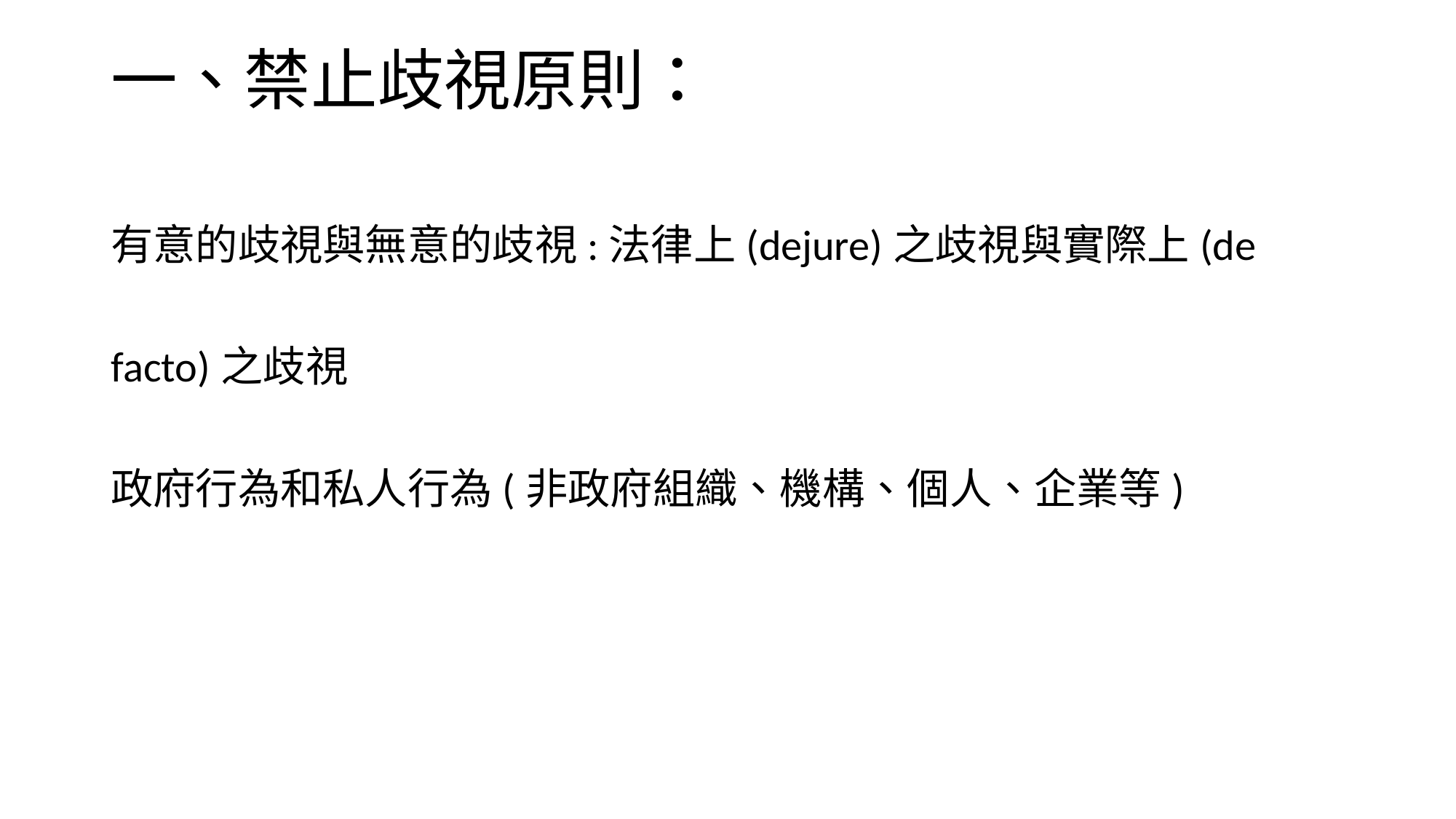

# 一、禁止歧視原則：
有意的歧視與無意的歧視:法律上(dejure)之歧視與實際上(de

facto)之歧視

政府行為和私人行為(非政府組織、機構、個人、企業等)